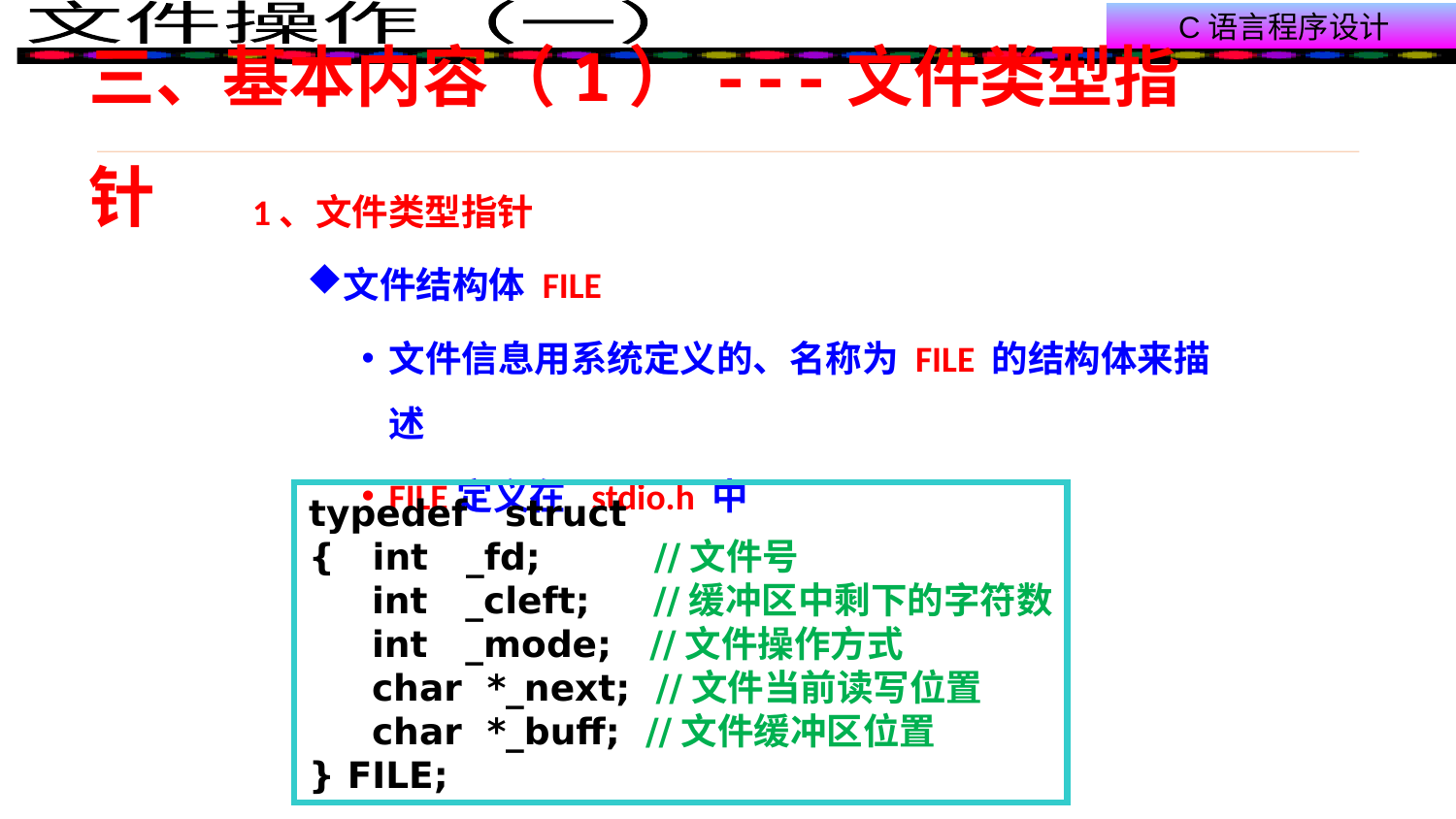

# 三、基本内容（1）---文件类型指针
1、文件类型指针
文件结构体 FILE
文件信息用系统定义的、名称为 FILE 的结构体来描述
FILE定义在  stdio.h 中
typedef   struct
{   int   _fd;         //文件号
     int   _cleft;     //缓冲区中剩下的字符数
     int   _mode;   //文件操作方式
     char  *_next;  //文件当前读写位置
     char  *_buff;  //文件缓冲区位置
} FILE;